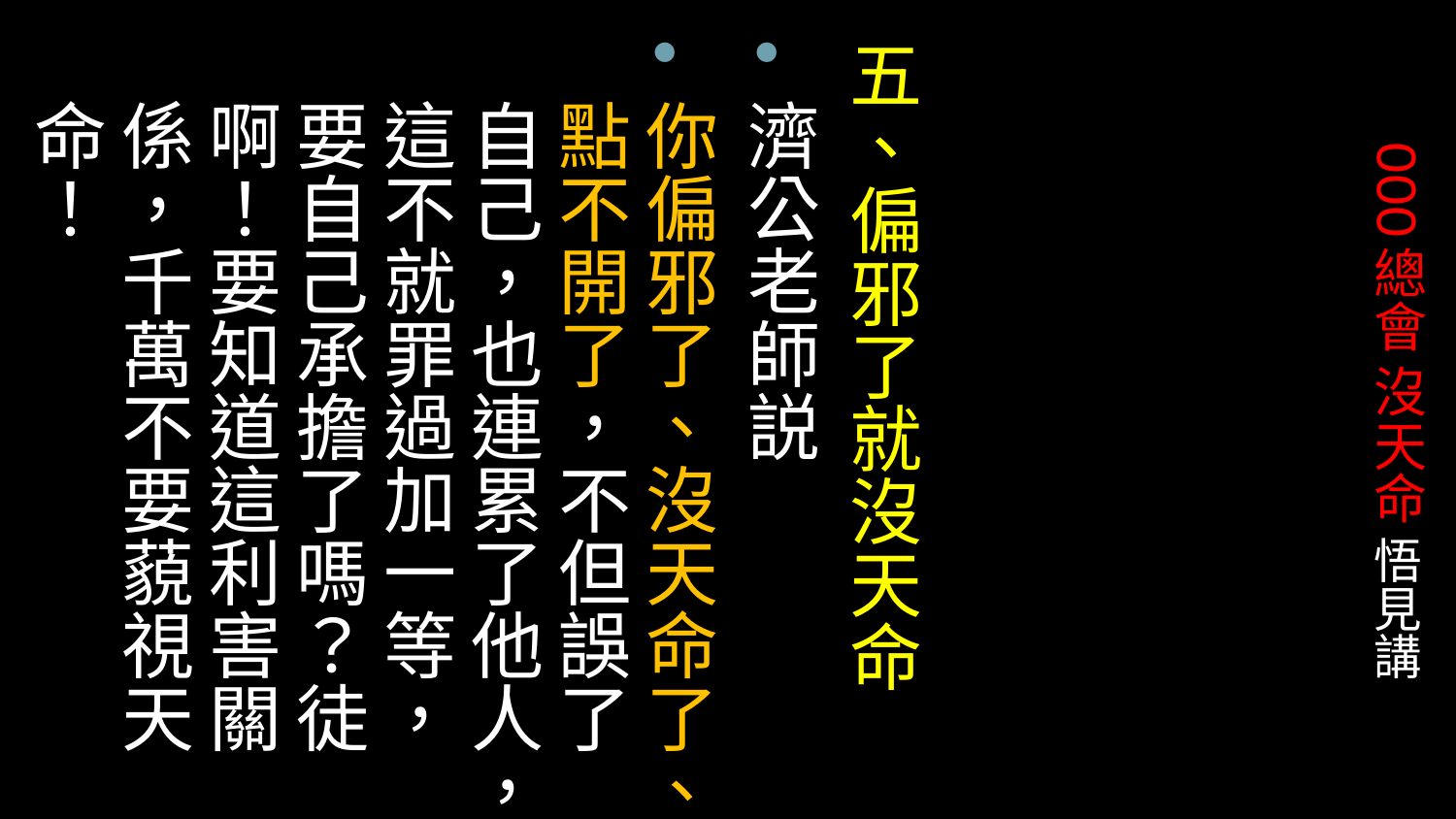

五、偏邪了就沒天命
濟公老師説
你偏邪了、沒天命了、點不開了，不但誤了自己，也連累了他人，這不就罪過加一等，要自己承擔了嗎？徒啊！要知道這利害關係，千萬不要藐視天命！
# OOO總會 沒天命 悟見講